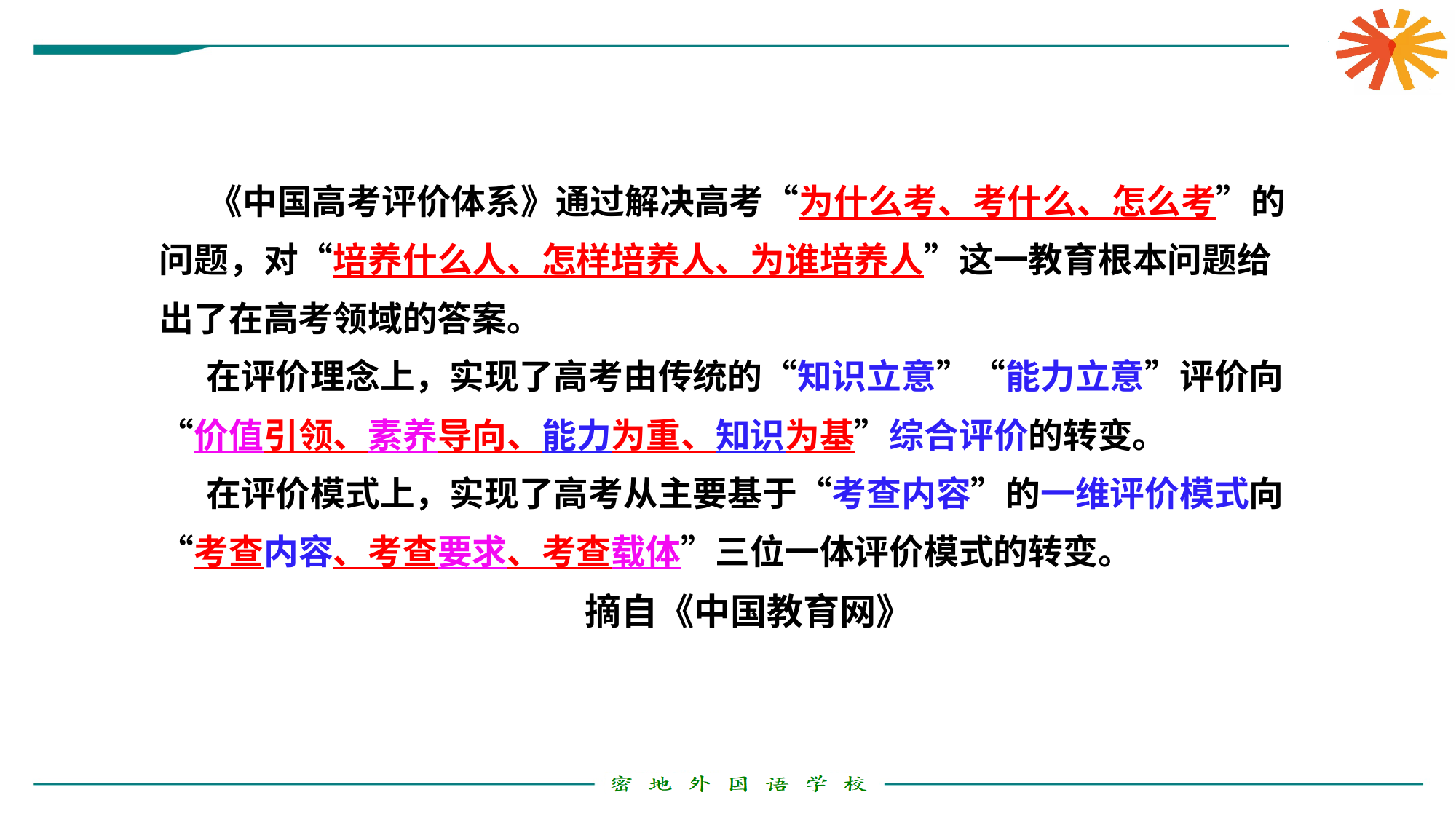

# 《中国高考评价体系》通过解决高考“为什么考、考什么、怎么考”的问题，对“培养什么人、怎样培养人、为谁培养人”这一教育根本问题给出了在高考领域的答案。 在评价理念上，实现了高考由传统的“知识立意”“能力立意”评价向“价值引领、素养导向、能力为重、知识为基”综合评价的转变。 在评价模式上，实现了高考从主要基于“考查内容”的一维评价模式向“考查内容、考查要求、考查载体”三位一体评价模式的转变。 摘自《中国教育网》